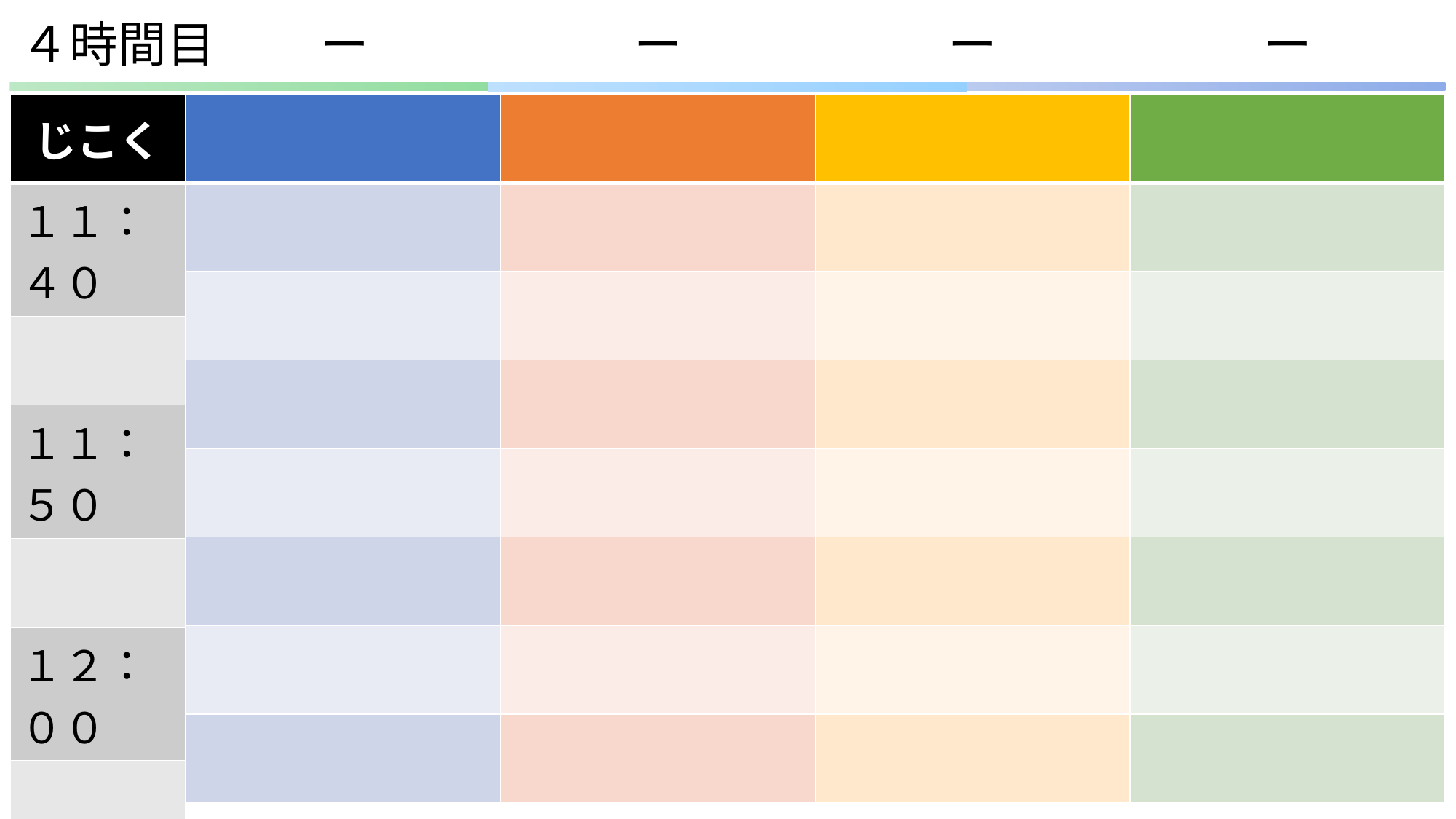

ー
ー
# ４時間目
ー
ー
| じこく |
| --- |
| １１：４０ |
|  |
| １１：５０ |
|  |
| １２：００ |
|  |
| １２：１０ |
|  |
| --- |
|  |
|  |
|  |
|  |
|  |
|  |
|  |
|  |
| --- |
|  |
|  |
|  |
|  |
|  |
|  |
|  |
|  |
| --- |
|  |
|  |
|  |
|  |
|  |
|  |
|  |
|  |
| --- |
|  |
|  |
|  |
|  |
|  |
|  |
|  |